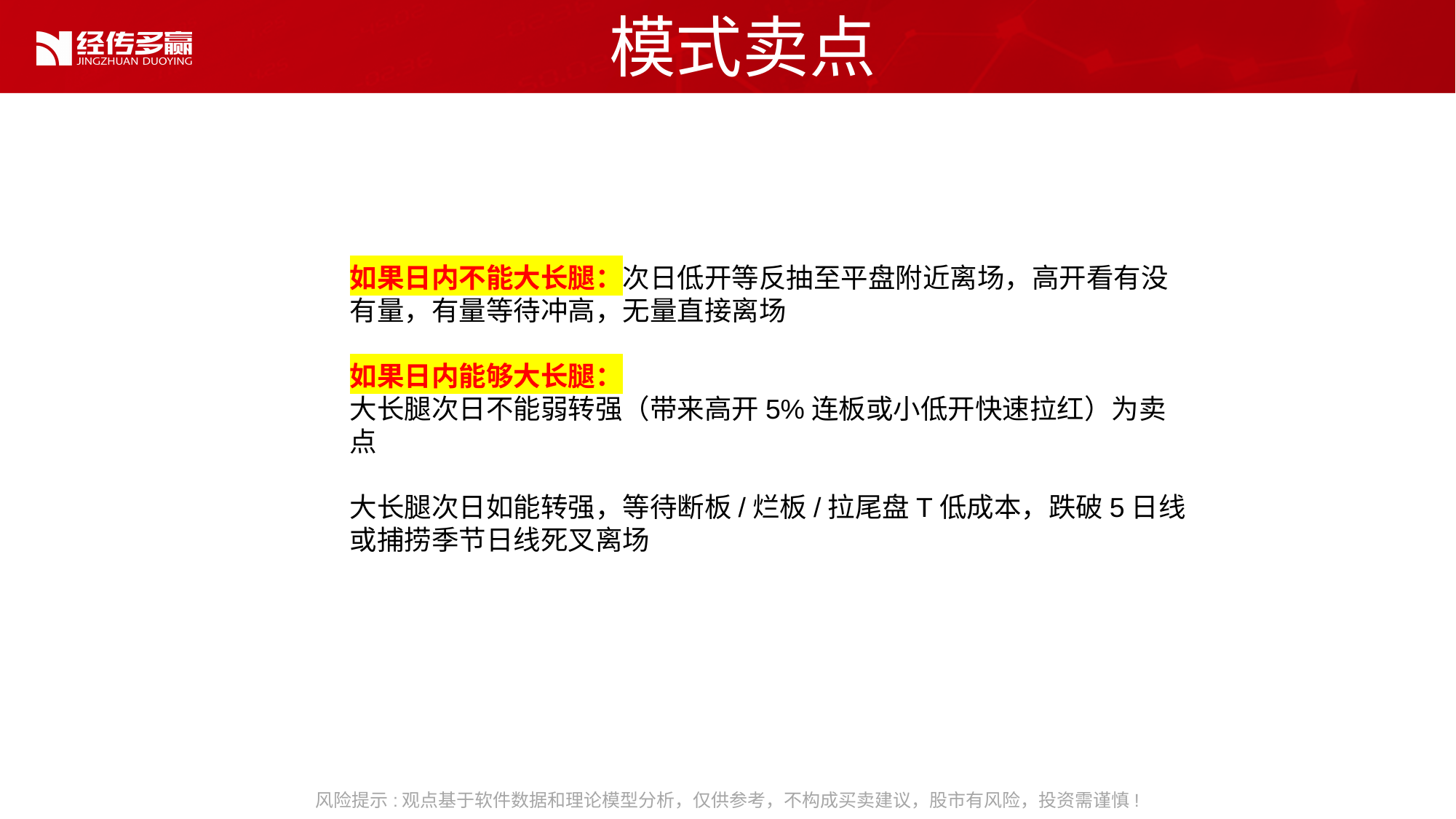

模式卖点
如果日内不能大长腿：次日低开等反抽至平盘附近离场，高开看有没有量，有量等待冲高，无量直接离场

如果日内能够大长腿：
大长腿次日不能弱转强（带来高开5%连板或小低开快速拉红）为卖点

大长腿次日如能转强，等待断板/烂板/拉尾盘T低成本，跌破5日线或捕捞季节日线死叉离场
风险提示:观点基于软件数据和理论模型分析，仅供参考，不构成买卖建议，股市有风险，投资需谨慎!